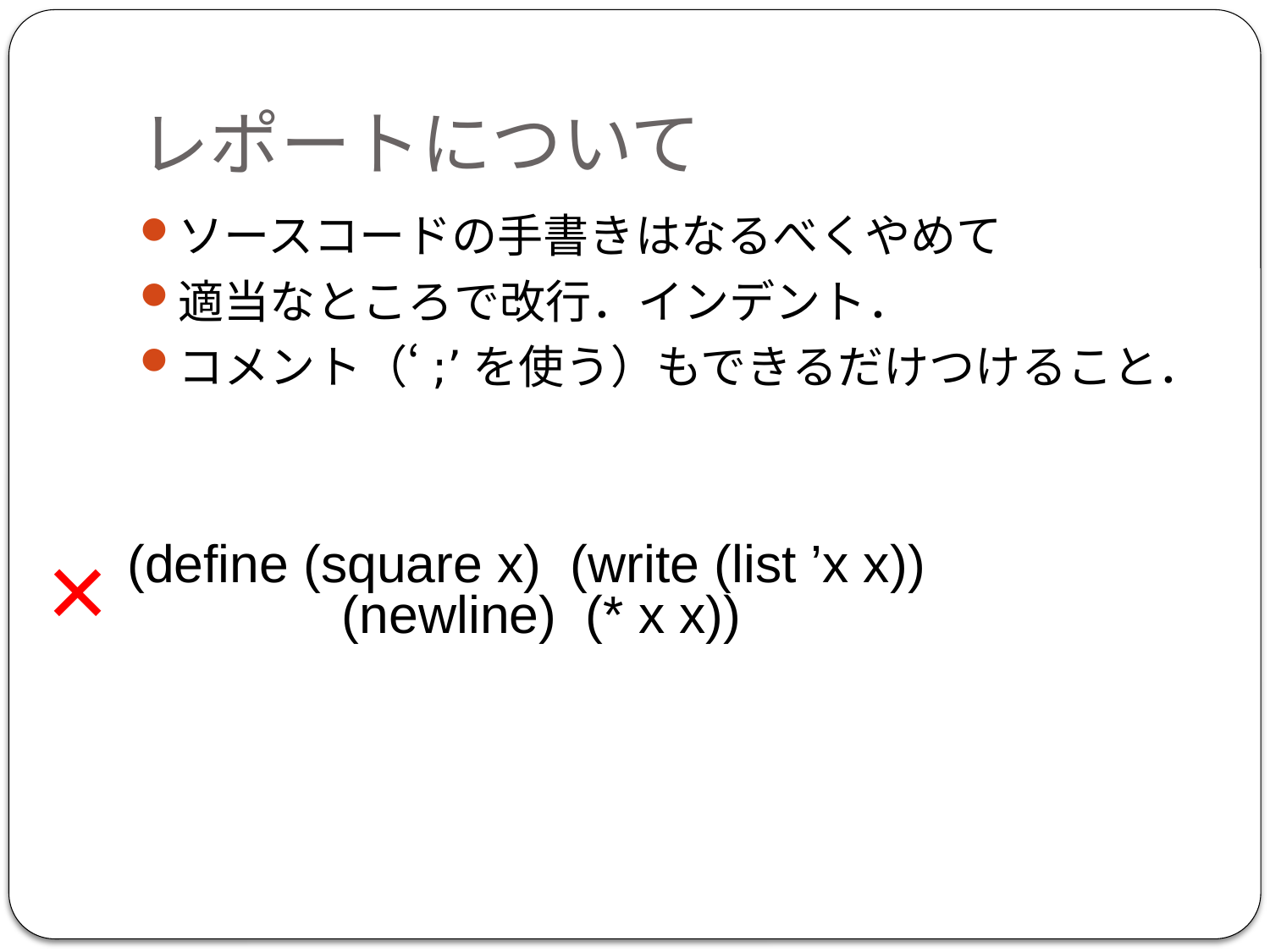

# レポートについて
ソースコードの手書きはなるべくやめて
適当なところで改行．インデント．
コメント（‘;’を使う）もできるだけつけること．

×
(define (square x)  (write (list ’x x))	      (newline)  (* x x))